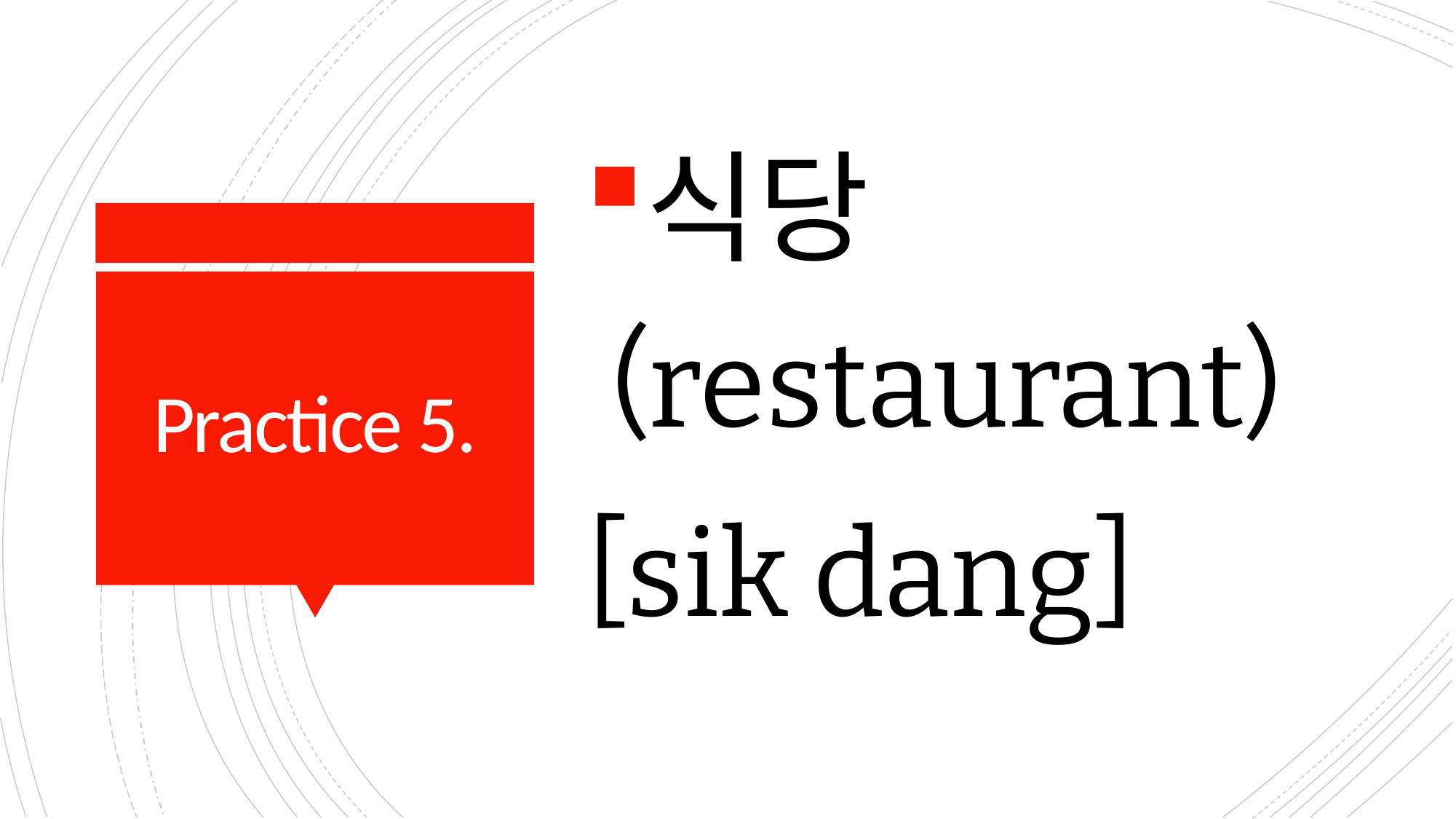

식당 (restaurant)
[sik dang]

# Practice 5.